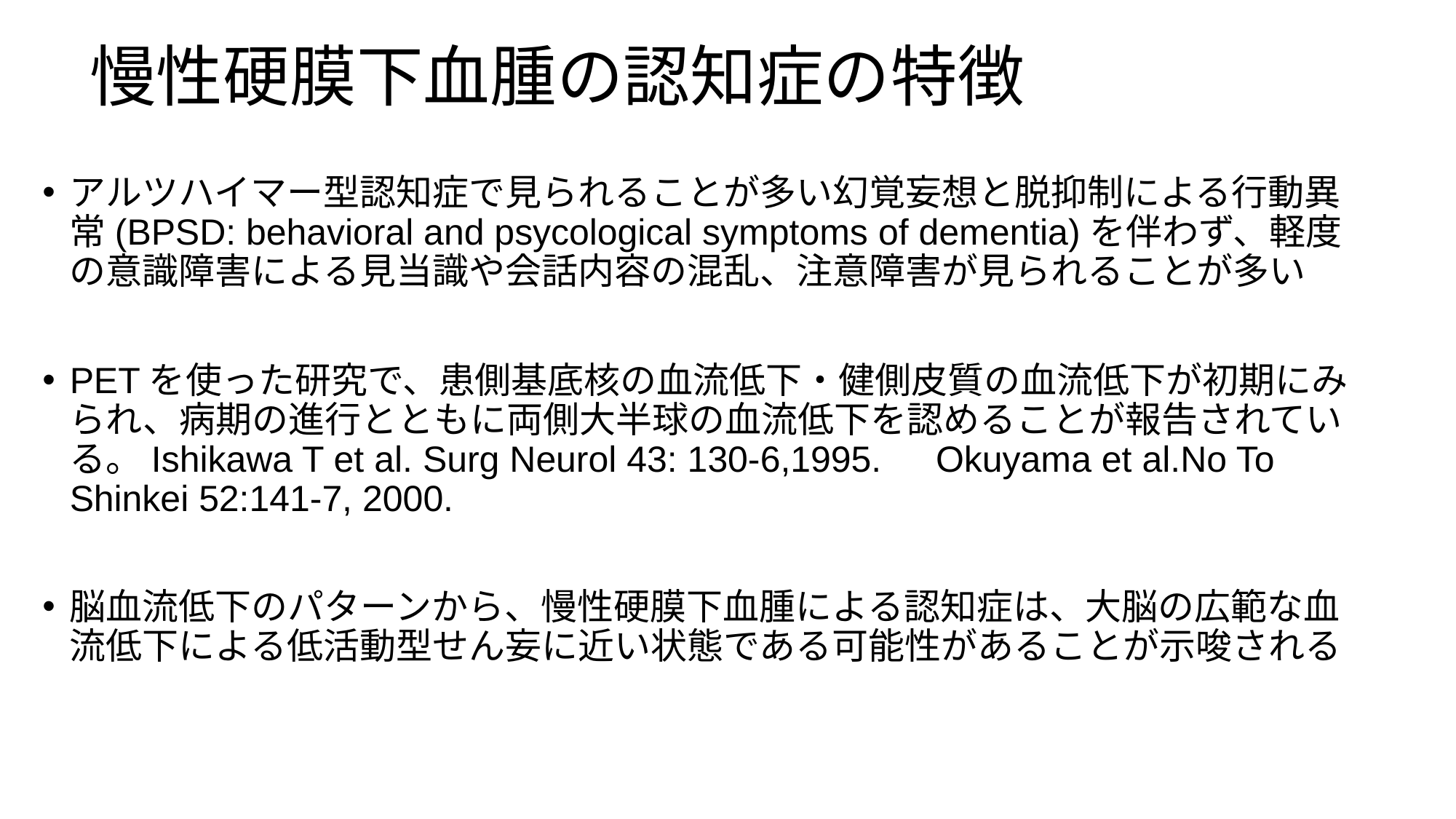

# 慢性硬膜下血腫の認知症の特徴
アルツハイマー型認知症で見られることが多い幻覚妄想と脱抑制による行動異常(BPSD: behavioral and psycological symptoms of dementia)を伴わず、軽度の意識障害による見当識や会話内容の混乱、注意障害が見られることが多い

PETを使った研究で、患側基底核の血流低下・健側皮質の血流低下が初期にみられ、病期の進行とともに両側大半球の血流低下を認めることが報告されている。Ishikawa T et al. Surg Neurol 43: 130-6,1995.　Okuyama et al.No To Shinkei 52:141-7, 2000.

脳血流低下のパターンから、慢性硬膜下血腫による認知症は、大脳の広範な血流低下による低活動型せん妄に近い状態である可能性があることが示唆される